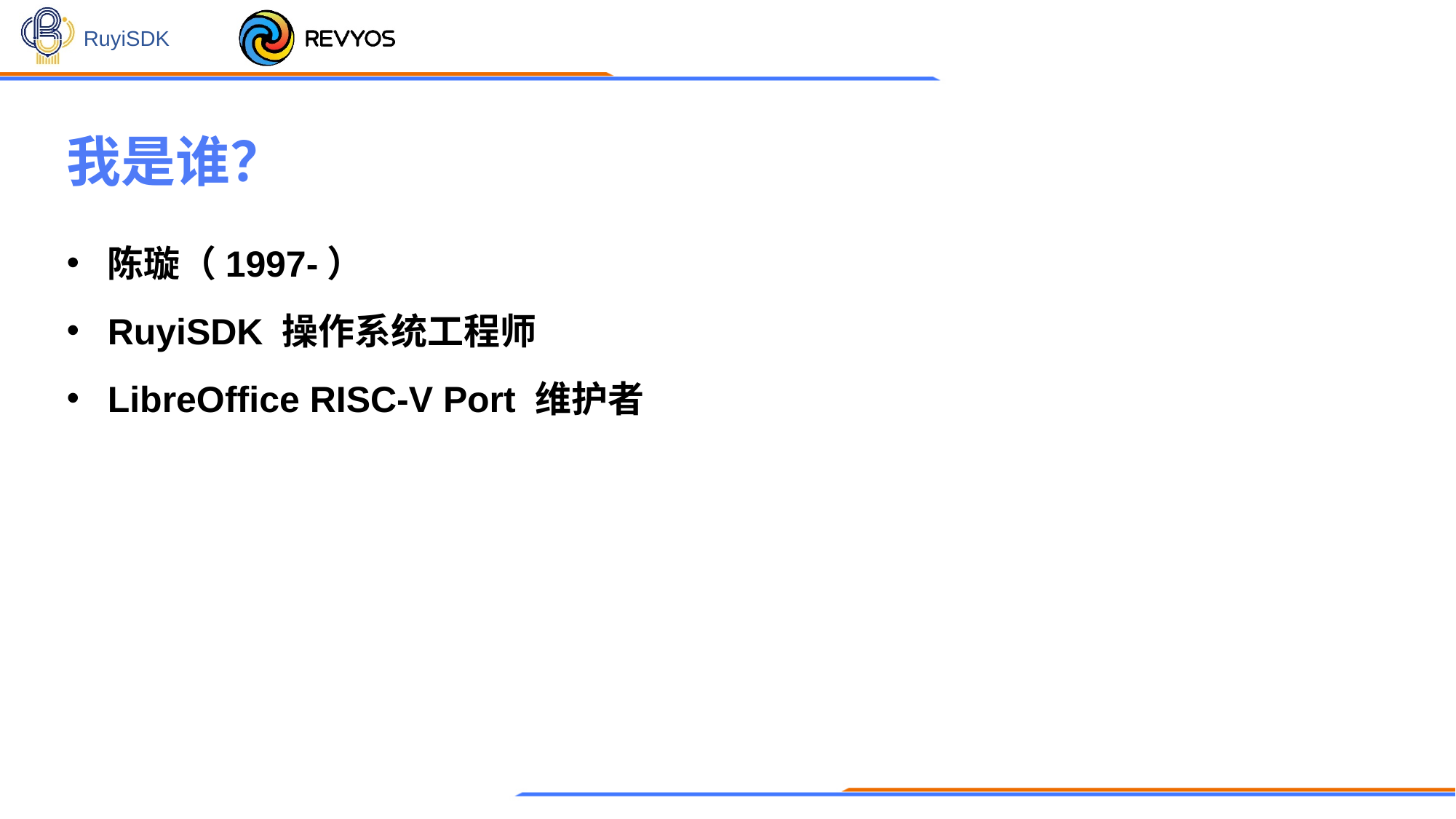

我是谁？
陈璇（1997-）
RuyiSDK 操作系统工程师
LibreOffice RISC-V Port 维护者